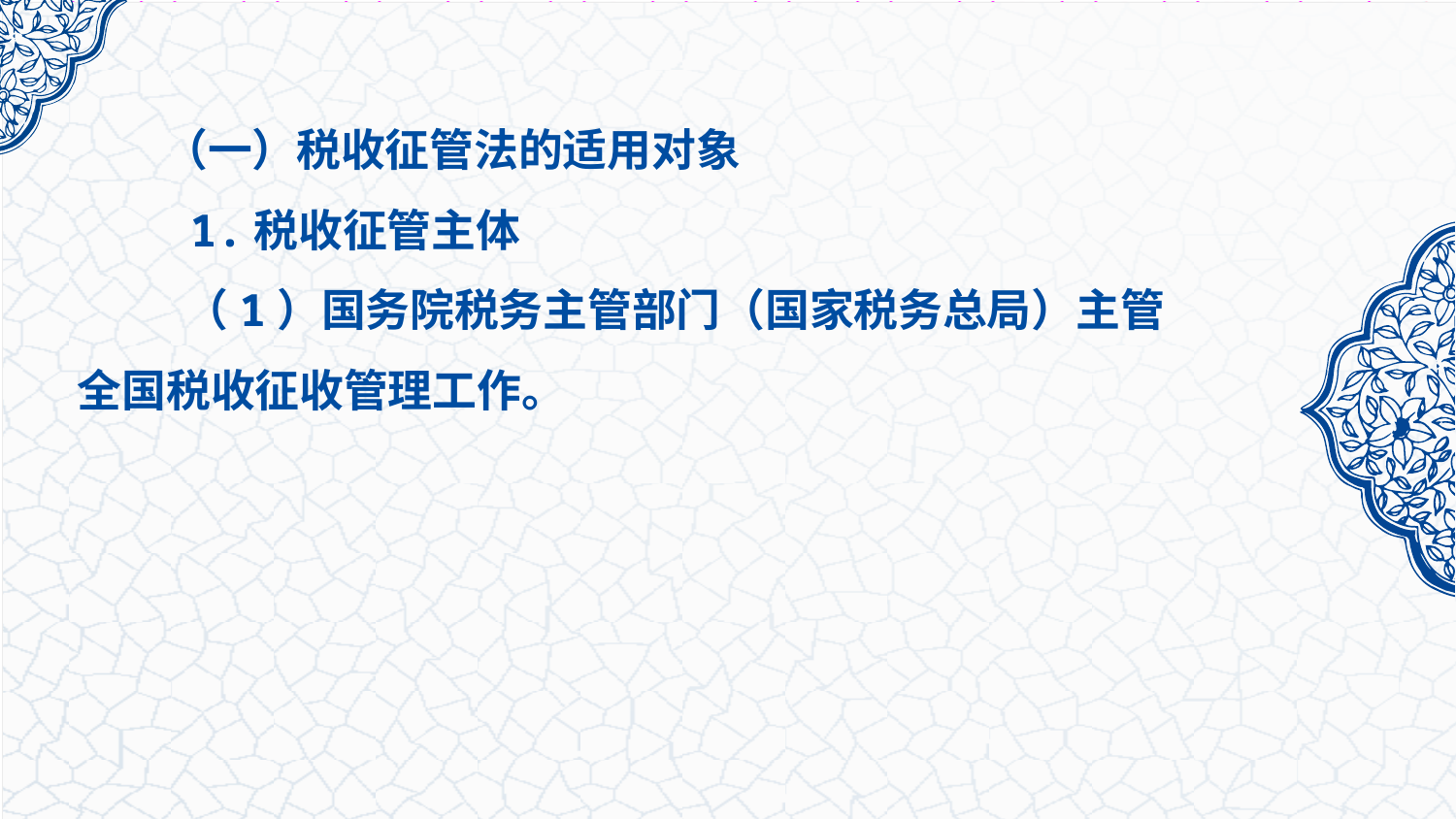

（一）税收征管法的适用对象
 1.税收征管主体
 （1）国务院税务主管部门（国家税务总局）主管全国税收征收管理工作。